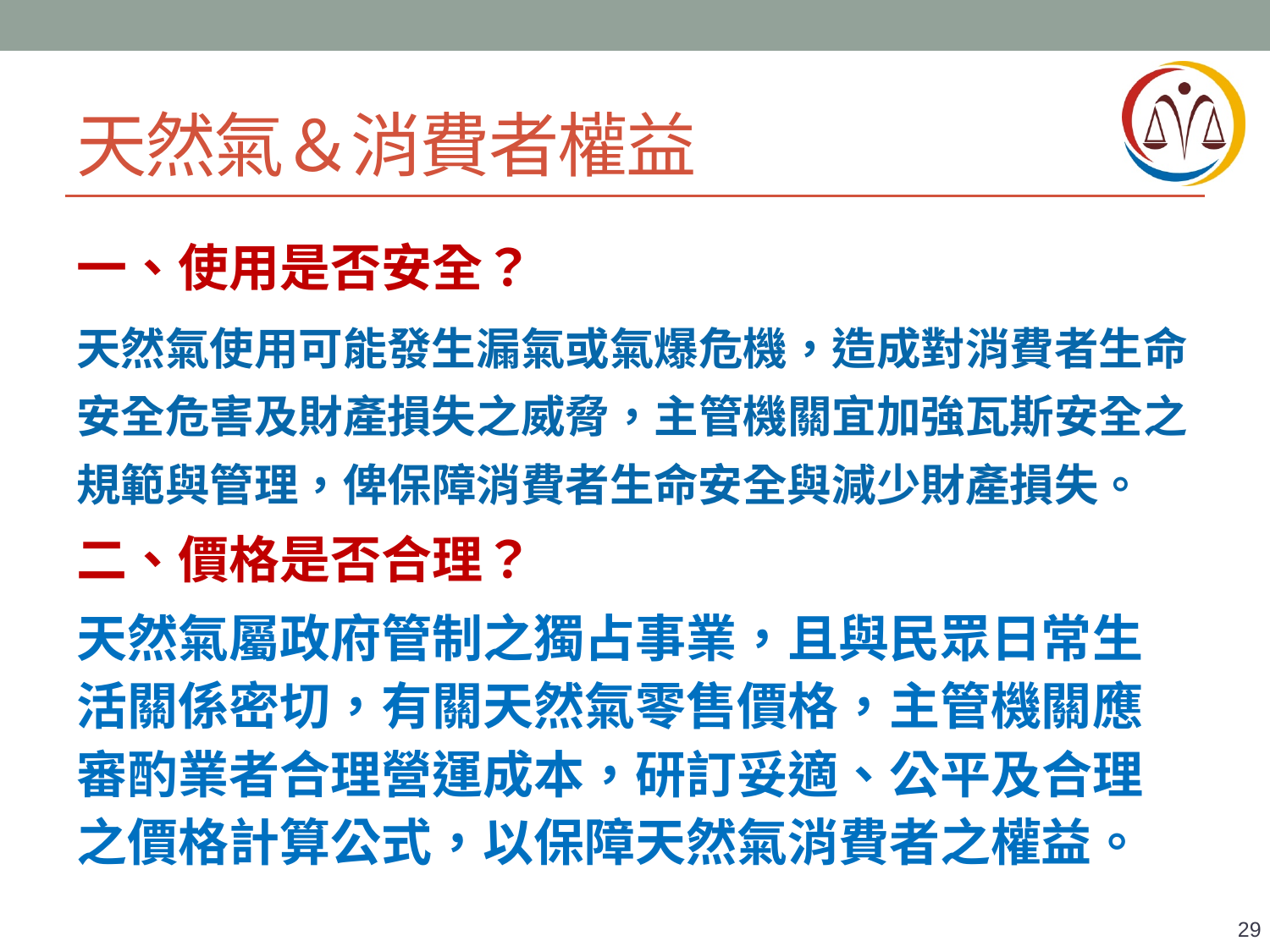

# 天然氣＆消費者權益
一、使用是否安全？
天然氣使用可能發生漏氣或氣爆危機，造成對消費者生命安全危害及財產損失之威脅，主管機關宜加強瓦斯安全之規範與管理，俾保障消費者生命安全與減少財產損失。
二、價格是否合理？
天然氣屬政府管制之獨占事業，且與民眾日常生活關係密切，有關天然氣零售價格，主管機關應審酌業者合理營運成本，研訂妥適、公平及合理之價格計算公式，以保障天然氣消費者之權益。

29